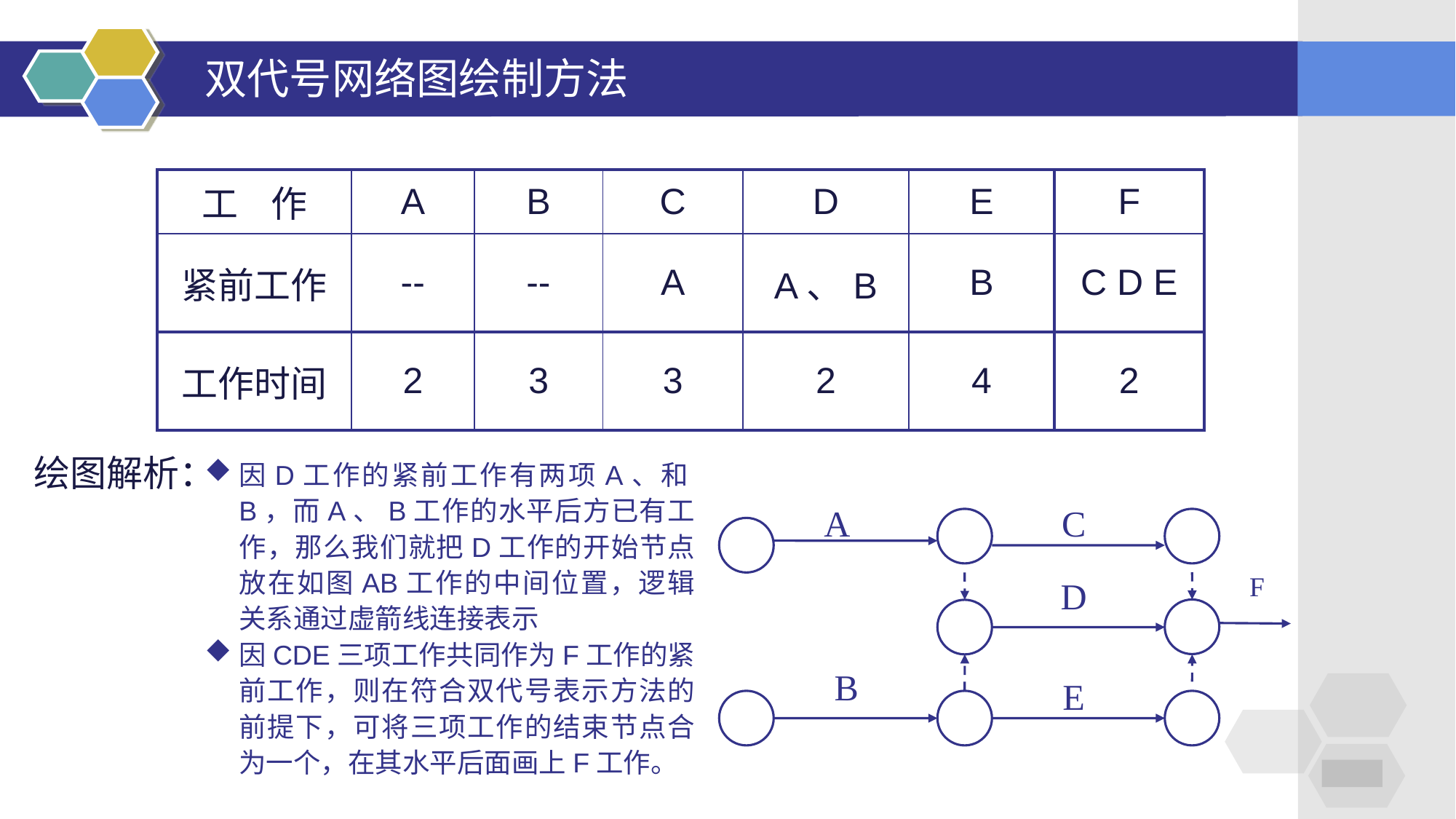

# 双代号网络图绘制方法
| 工 作 | A | B | C | D | E | F |
| --- | --- | --- | --- | --- | --- | --- |
| 紧前工作 | -- | -- | A | A、B | B | C D E |
| 工作时间 | 2 | 3 | 3 | 2 | 4 | 2 |

绘图解析：
因D工作的紧前工作有两项A、和B，而A、B工作的水平后方已有工作，那么我们就把D工作的开始节点放在如图AB工作的中间位置，逻辑关系通过虚箭线连接表示
因CDE三项工作共同作为F工作的紧前工作，则在符合双代号表示方法的前提下，可将三项工作的结束节点合为一个，在其水平后面画上F工作。
A
C

F

D

B
E

8